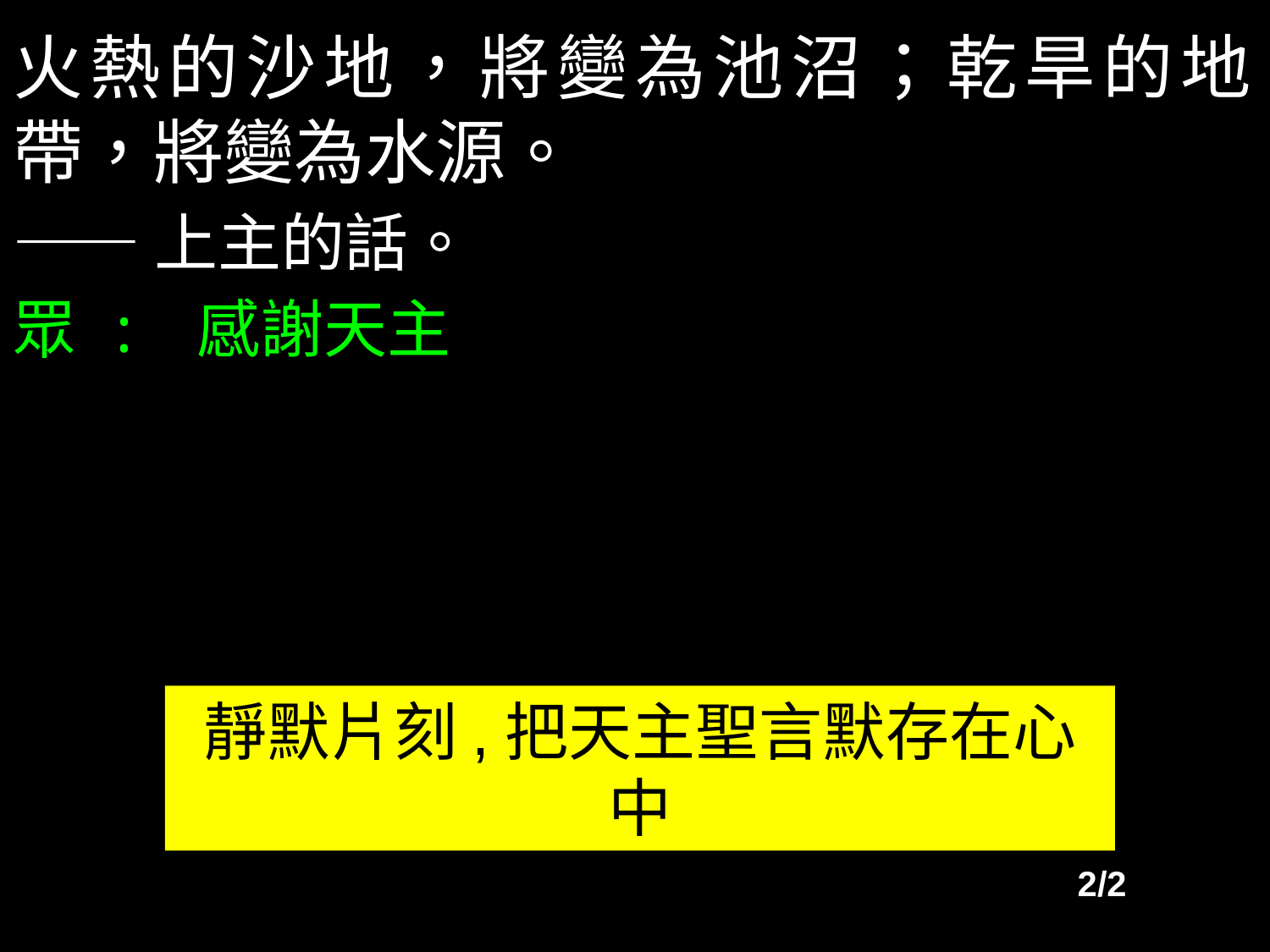

火熱的沙地，將變為池沼；乾旱的地帶，將變為水源。
——上主的話。
眾 : 感謝天主

靜默片刻,把天主聖言默存在心中
2/2